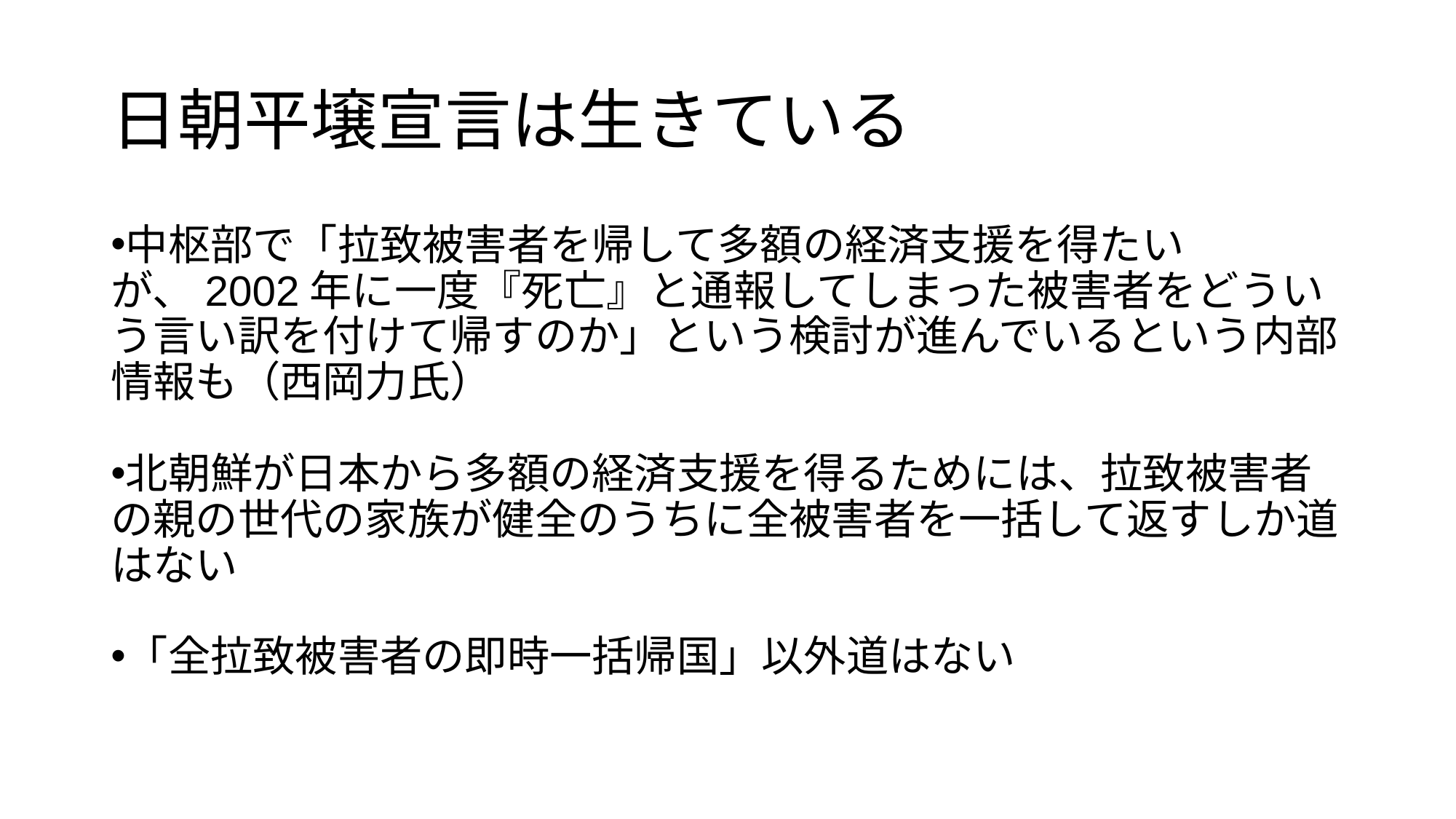

# 日朝平壌宣言は生きている
中枢部で「拉致被害者を帰して多額の経済支援を得たいが、2002年に一度『死亡』と通報してしまった被害者をどういう言い訳を付けて帰すのか」という検討が進んでいるという内部情報も（西岡力氏）

北朝鮮が日本から多額の経済支援を得るためには、拉致被害者の親の世代の家族が健全のうちに全被害者を一括して返すしか道はない

「全拉致被害者の即時一括帰国」以外道はない